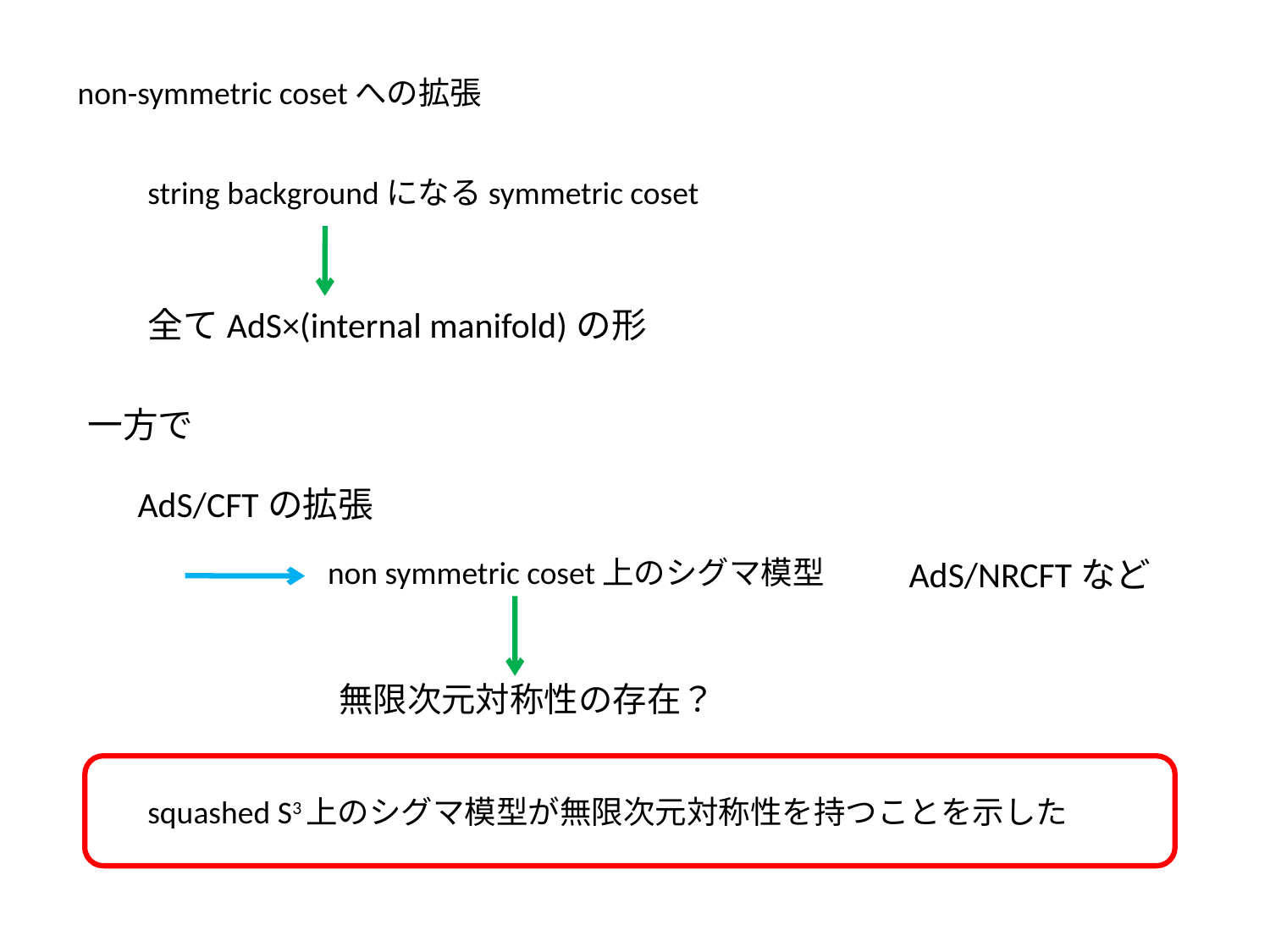

non-symmetric cosetへの拡張
string backgroundになるsymmetric coset
全てAdS×(internal manifold)の形
一方で
AdS/CFTの拡張
non symmetric coset上のシグマ模型
AdS/NRCFTなど
無限次元対称性の存在？

squashed S3上のシグマ模型が無限次元対称性を持つことを示した